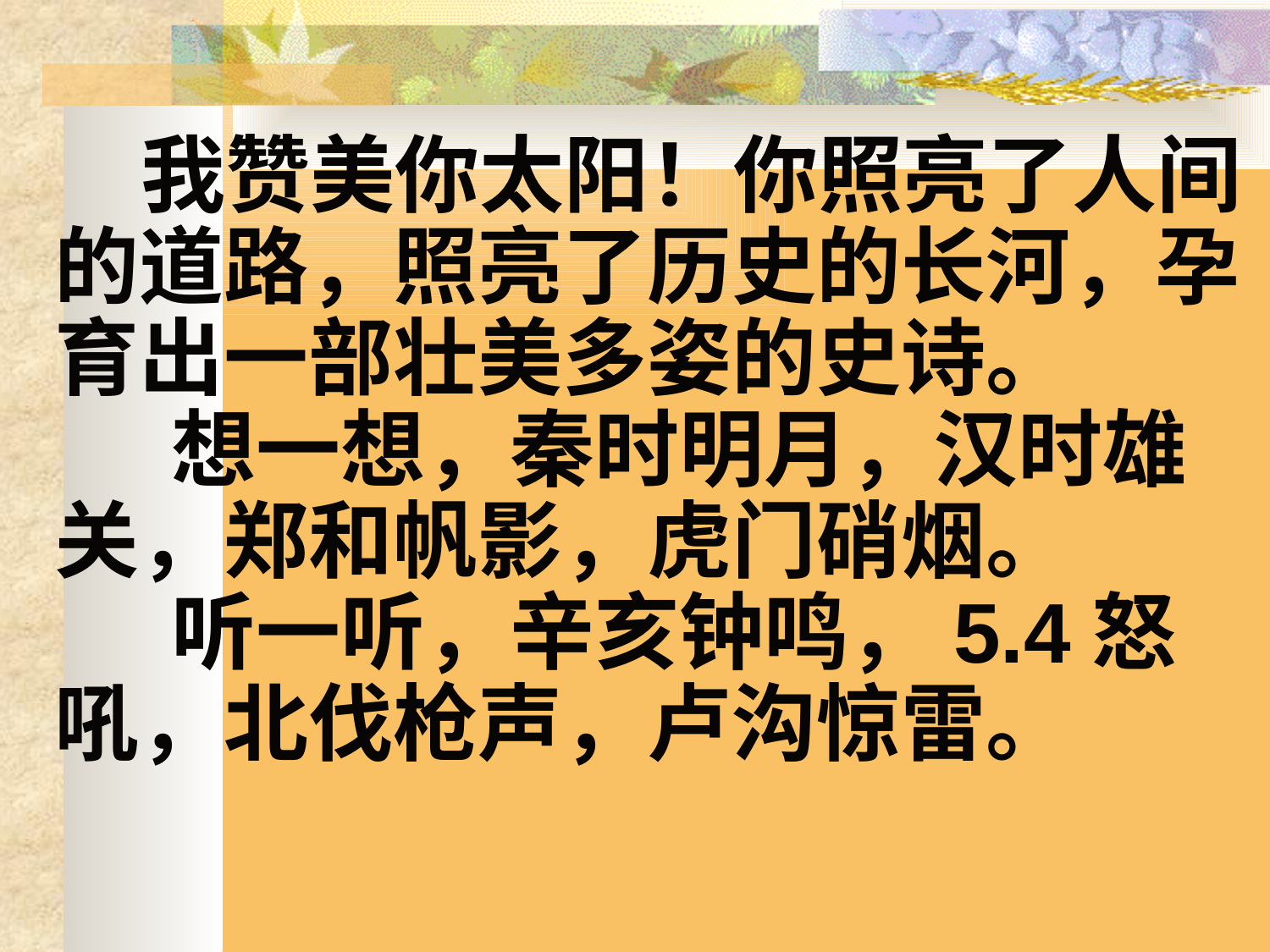

我赞美你太阳！你照亮了人间的道路，照亮了历史的长河，孕育出一部壮美多姿的史诗。
     想一想，秦时明月，汉时雄关，郑和帆影，虎门硝烟。
     听一听，辛亥钟鸣，5.4怒吼，北伐枪声，卢沟惊雷。